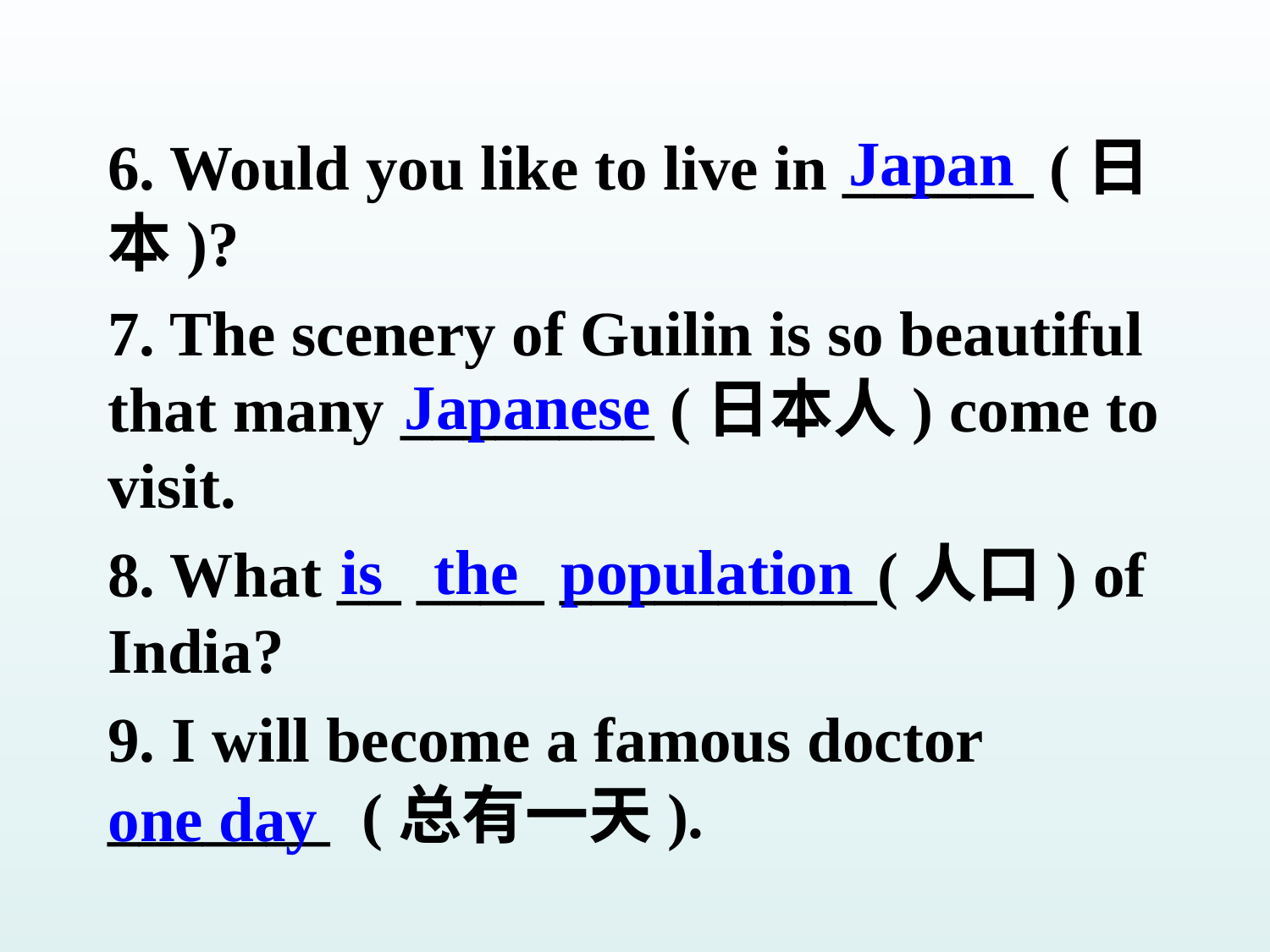

Japan
6. Would you like to live in ______ (日本)?
7. The scenery of Guilin is so beautiful that many ________ (日本人) come to visit.
8. What __ ____ __________(人口) of India?
9. I will become a famous doctor _______  (总有一天).
Japanese
is
the
population
one day